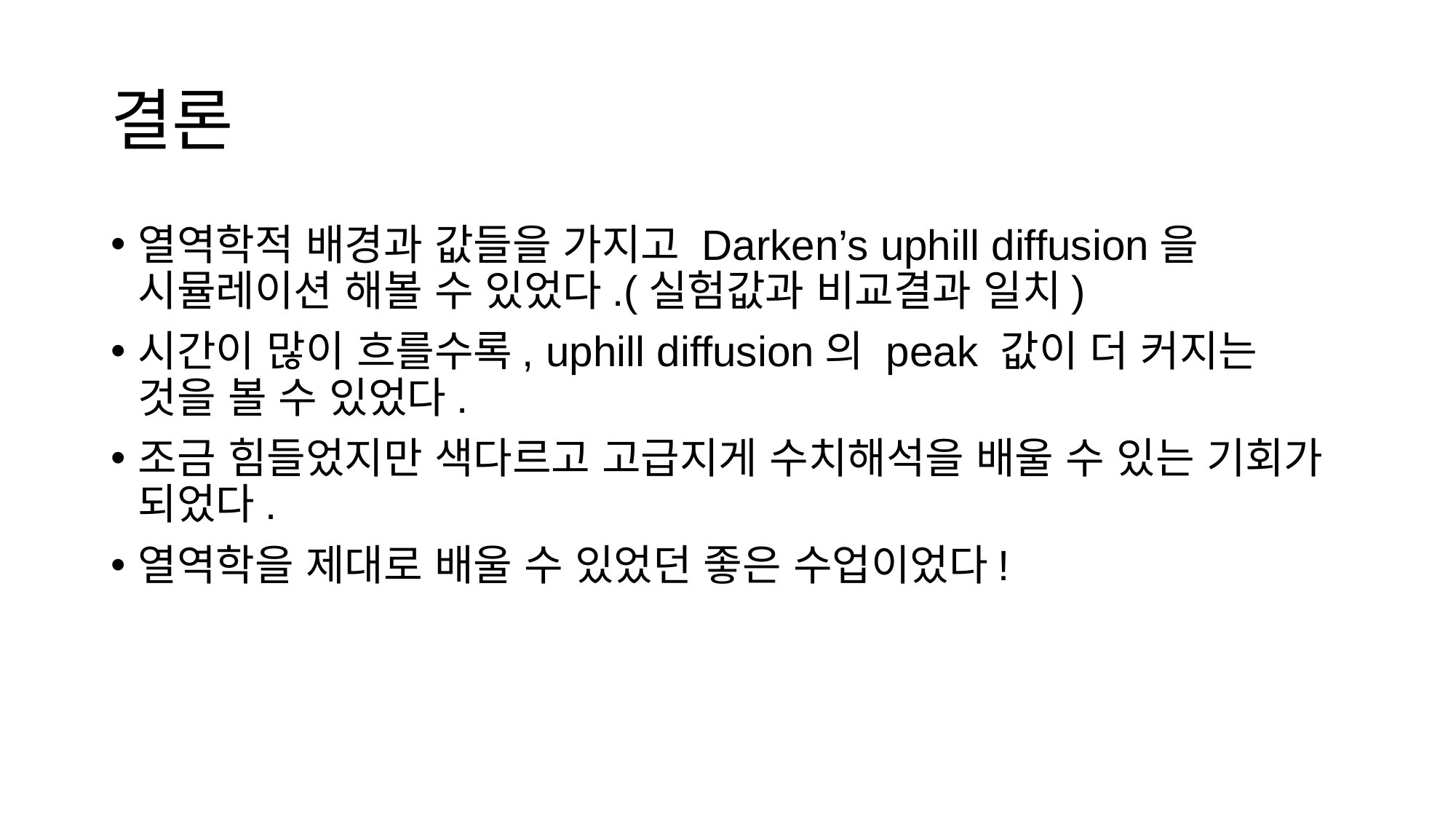

# 결론
열역학적 배경과 값들을 가지고 Darken’s uphill diffusion을 시뮬레이션 해볼 수 있었다.(실험값과 비교결과 일치)
시간이 많이 흐를수록, uphill diffusion의 peak 값이 더 커지는 것을 볼 수 있었다.
조금 힘들었지만 색다르고 고급지게 수치해석을 배울 수 있는 기회가 되었다.
열역학을 제대로 배울 수 있었던 좋은 수업이었다!